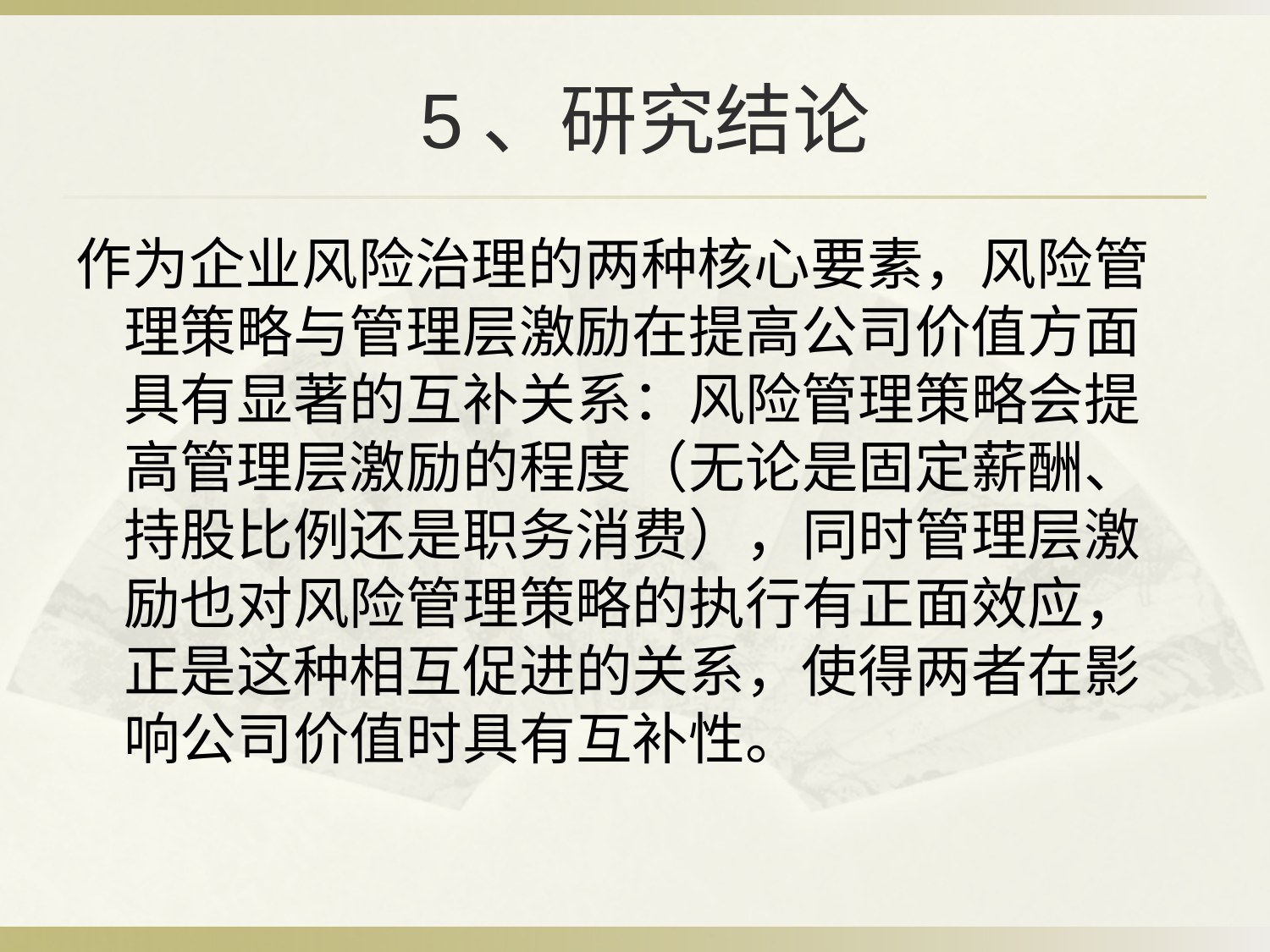

# 5、研究结论
作为企业风险治理的两种核心要素，风险管理策略与管理层激励在提高公司价值方面具有显著的互补关系：风险管理策略会提高管理层激励的程度（无论是固定薪酬、持股比例还是职务消费），同时管理层激励也对风险管理策略的执行有正面效应，正是这种相互促进的关系，使得两者在影响公司价值时具有互补性。